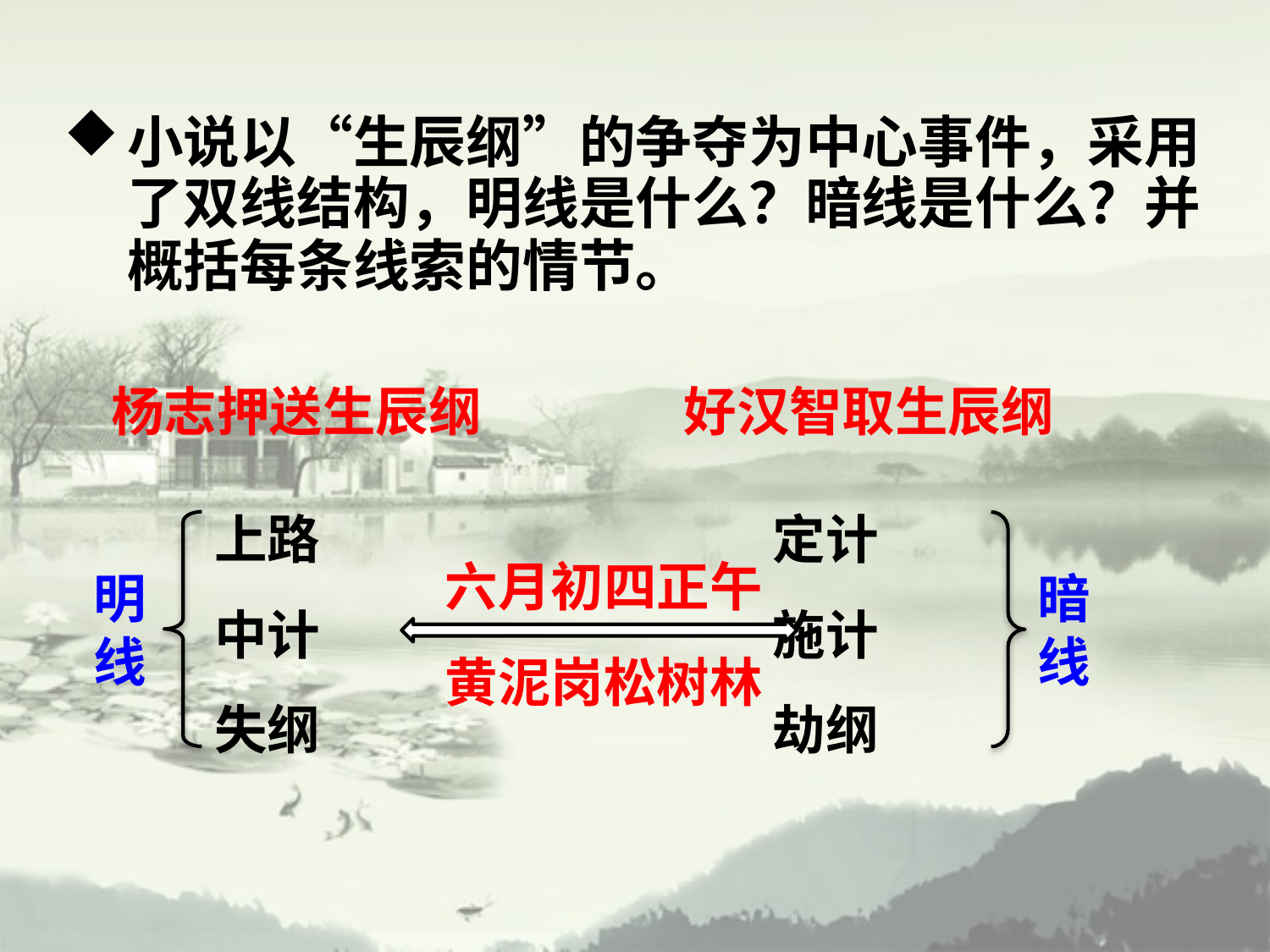

小说以“生辰纲”的争夺为中心事件，采用了双线结构，明线是什么？暗线是什么？并概括每条线索的情节。
杨志押送生辰纲
好汉智取生辰纲
上路
中计
失纲
定计
施计
劫纲

六月初四正午黄泥岗松树林
明线
暗线